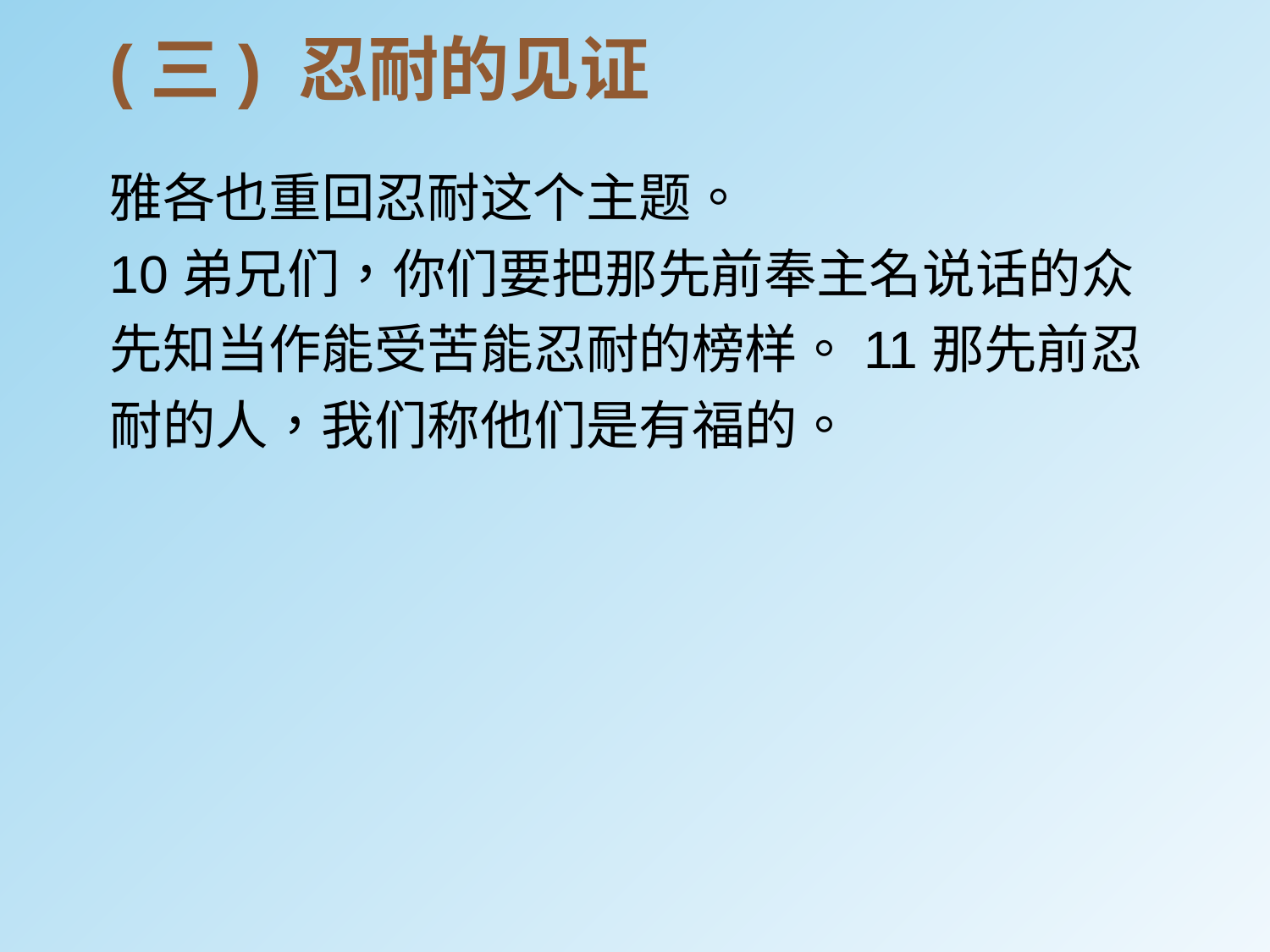

(三) 忍耐的见证
雅各也重回忍耐这个主题。
10弟兄们，你们要把那先前奉主名说话的众先知当作能受苦能忍耐的榜样。11那先前忍耐的人，我们称他们是有福的。